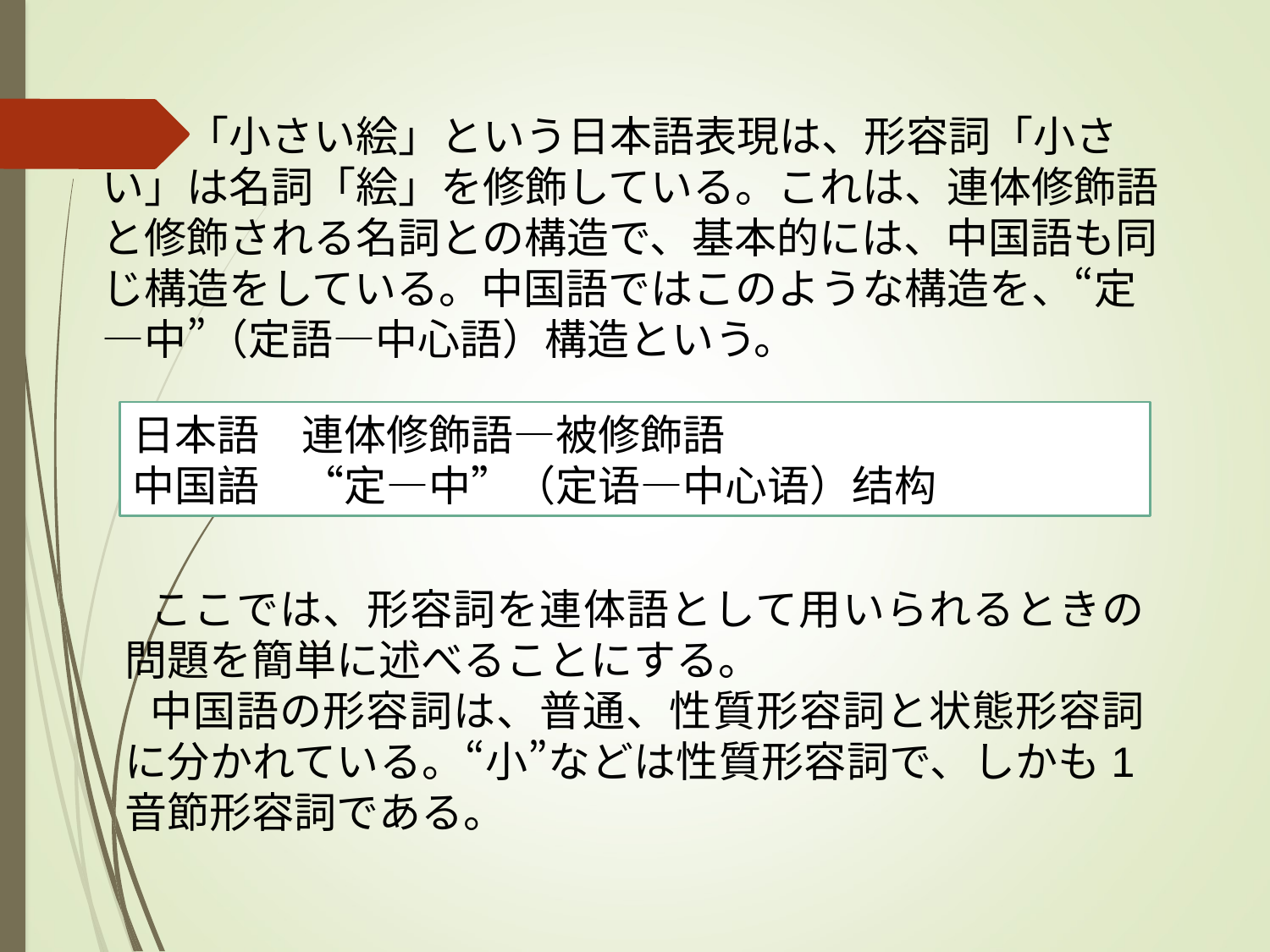

「小さい絵」という日本語表現は、形容詞「小さい」は名詞「絵」を修飾している。これは、連体修飾語と修飾される名詞との構造で、基本的には、中国語も同じ構造をしている。中国語ではこのような構造を、“定―中”（定語―中心語）構造という。
日本語　連体修飾語―被修飾語
中国語　“定―中”（定语―中心语）结构
ここでは、形容詞を連体語として用いられるときの問題を簡単に述べることにする。
中国語の形容詞は、普通、性質形容詞と状態形容詞に分かれている。“小”などは性質形容詞で、しかも1音節形容詞である。